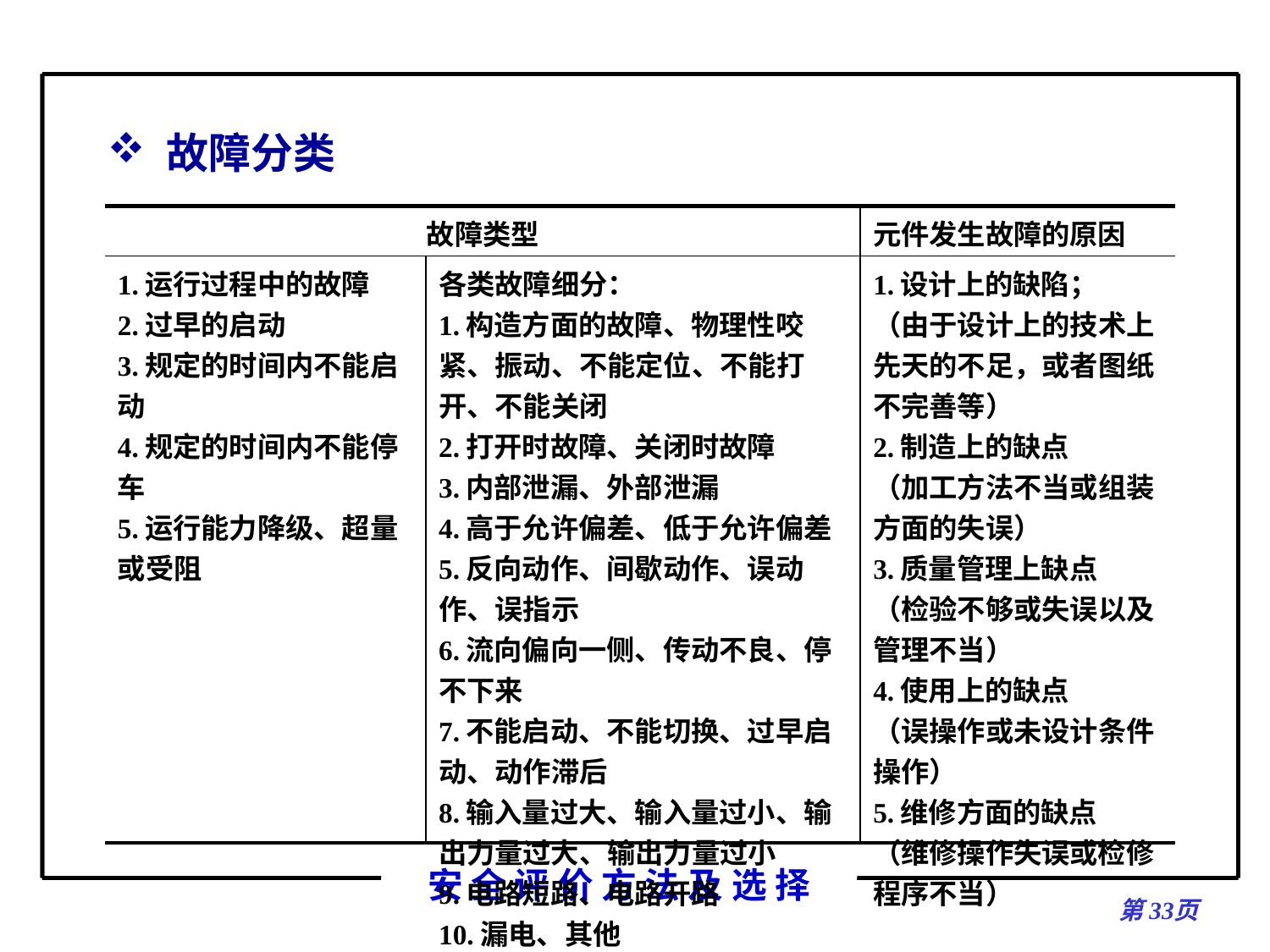

故障分类
| 故障类型 |  | 元件发生故障的原因 |
| --- | --- | --- |
| 1.运行过程中的故障 2.过早的启动 3.规定的时间内不能启动 4.规定的时间内不能停车 5.运行能力降级、超量或受阻 | 各类故障细分： 1.构造方面的故障、物理性咬紧、振动、不能定位、不能打开、不能关闭 2.打开时故障、关闭时故障 3.内部泄漏、外部泄漏 4.高于允许偏差、低于允许偏差 5.反向动作、间歇动作、误动作、误指示 6.流向偏向一侧、传动不良、停不下来 7.不能启动、不能切换、过早启动、动作滞后 8.输入量过大、输入量过小、输出力量过大、输出力量过小 9.电路短路、电路开路 10.漏电、其他 | 1.设计上的缺陷； （由于设计上的技术上先天的不足，或者图纸不完善等） 2.制造上的缺点 （加工方法不当或组装方面的失误） 3.质量管理上缺点 （检验不够或失误以及管理不当） 4.使用上的缺点 （误操作或未设计条件操作） 5.维修方面的缺点 （维修操作失误或检修程序不当） |

第33页